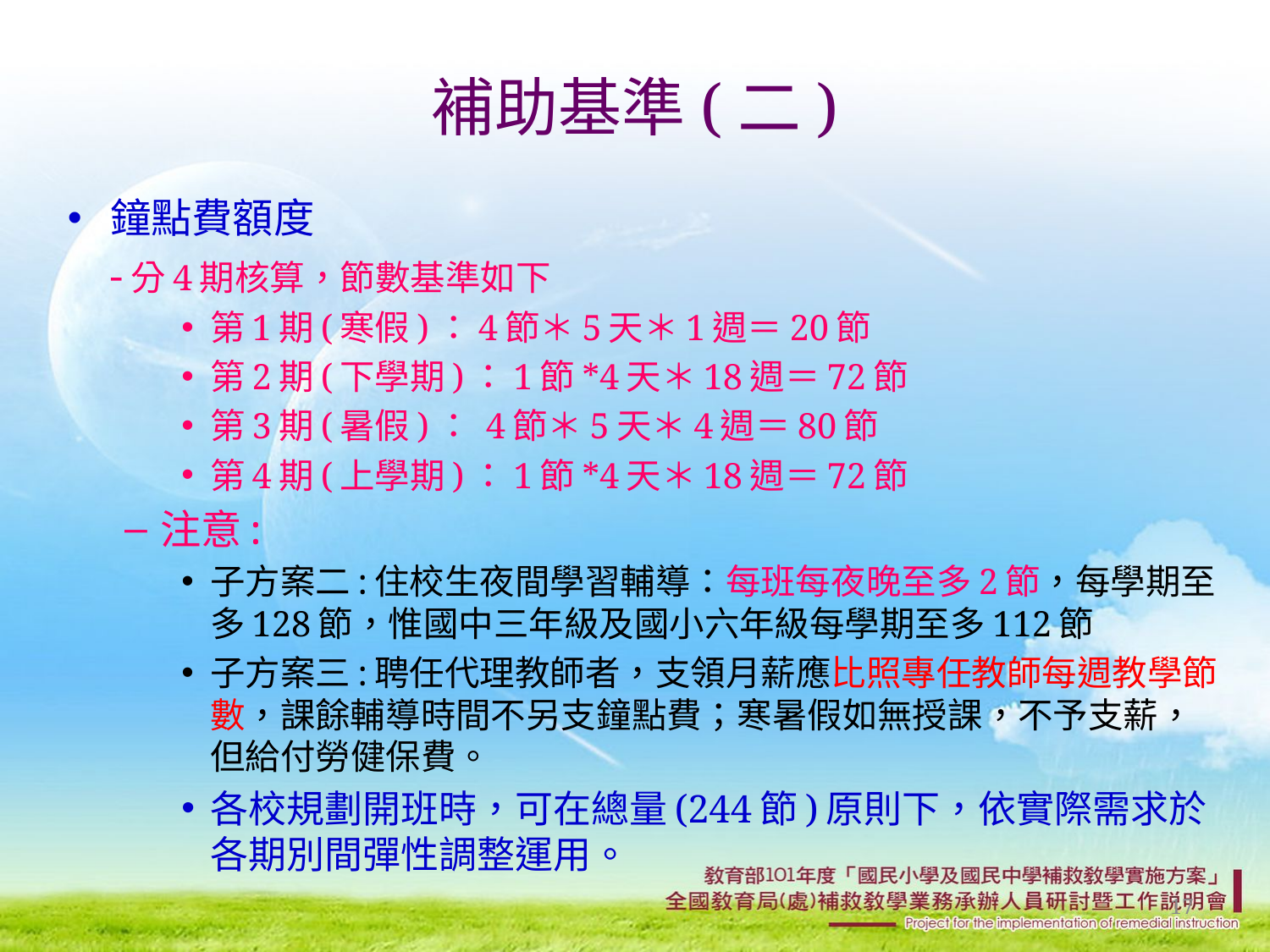

# 補助基準(二)
鐘點費額度
    -分4期核算，節數基準如下
第1期(寒假)：4節＊5天＊1週＝20節
第2期(下學期)：1節*4天＊18週＝72節
第3期(暑假)： 4節＊5天＊4週＝80節
第4期(上學期)：1節*4天＊18週＝72節
注意:
子方案二:住校生夜間學習輔導：每班每夜晚至多2節，每學期至多128節，惟國中三年級及國小六年級每學期至多112節
子方案三:聘任代理教師者，支領月薪應比照專任教師每週教學節數，課餘輔導時間不另支鐘點費；寒暑假如無授課，不予支薪，但給付勞健保費。
各校規劃開班時，可在總量(244節)原則下，依實際需求於各期別間彈性調整運用。
17